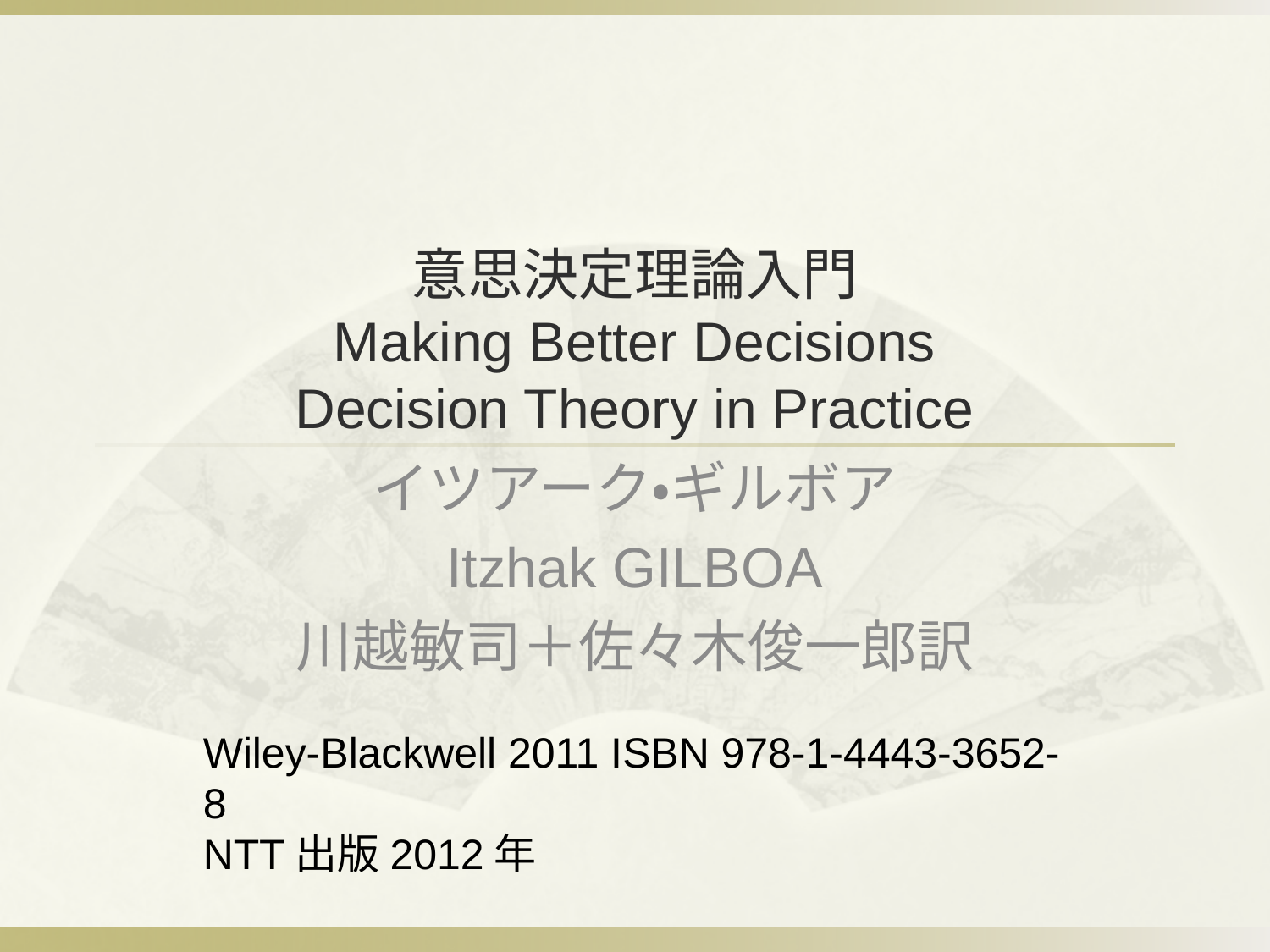

# 意思決定理論入門 Making Better Decisions Decision Theory in Practice
イツアーク・ギルボア
Itzhak GILBOA
川越敏司＋佐々木俊一郎訳
Wiley-Blackwell 2011 ISBN 978-1-4443-3652-8
NTT出版2012年